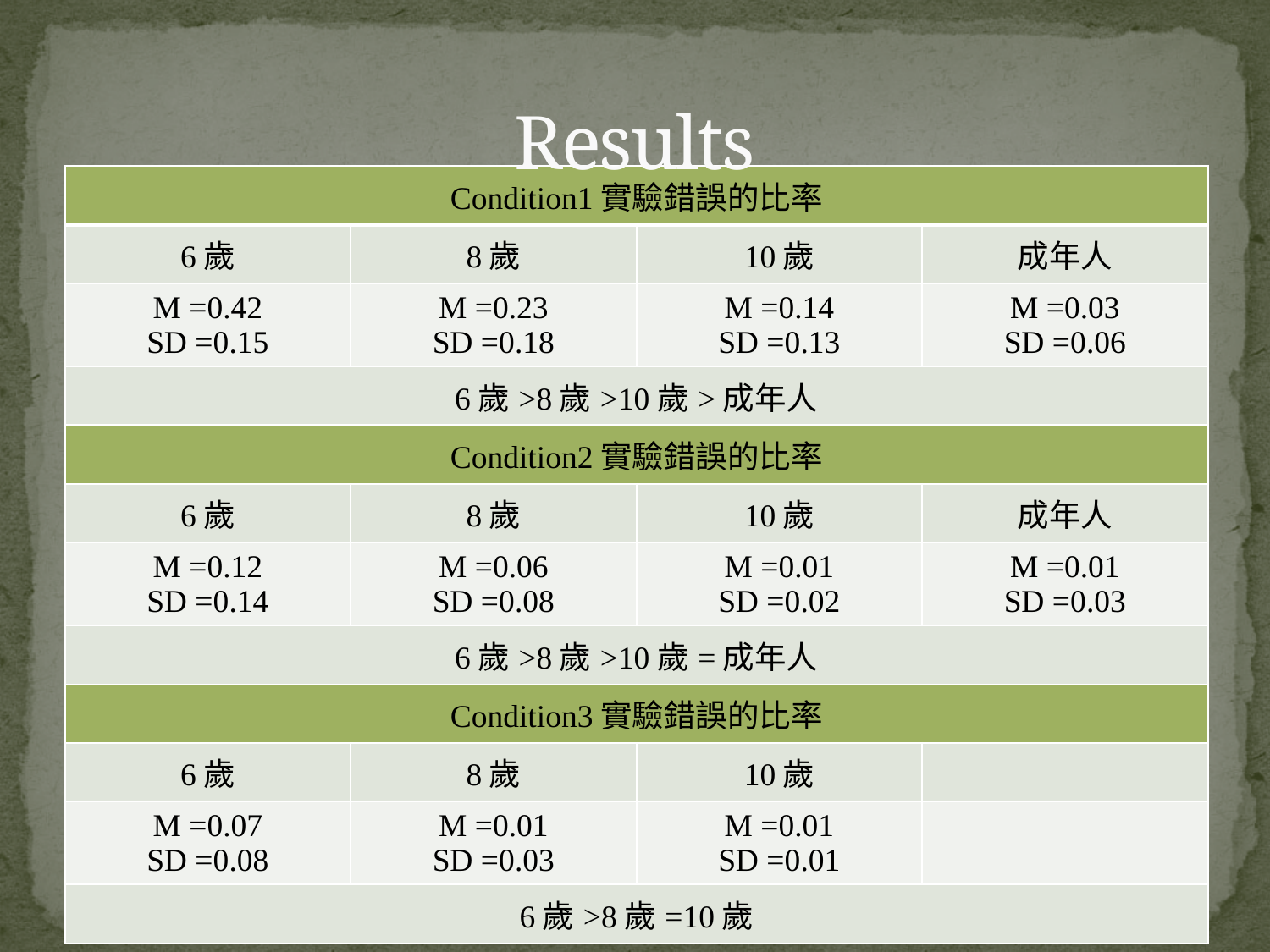

# Results
| Condition1實驗錯誤的比率 |  |  |  |
| --- | --- | --- | --- |
| 6歲 | 8歲 | 10歲 | 成年人 |
| M =0.42 SD =0.15 | M =0.23 SD =0.18 | M =0.14 SD =0.13 | M =0.03 SD =0.06 |
| 6歲>8歲>10歲>成年人 |  |  |  |
| Condition2實驗錯誤的比率 |  |  |  |
| 6歲 | 8歲 | 10歲 | 成年人 |
| M =0.12 SD =0.14 | M =0.06 SD =0.08 | M =0.01 SD =0.02 | M =0.01 SD =0.03 |
| 6歲>8歲>10歲=成年人 |  |  |  |
| Condition3實驗錯誤的比率 |  |  |  |
| 6歲 | 8歲 | 10歲 |  |
| M =0.07 SD =0.08 | M =0.01 SD =0.03 | M =0.01 SD =0.01 |  |
| 6歲>8歲=10歲 |  |  |  |